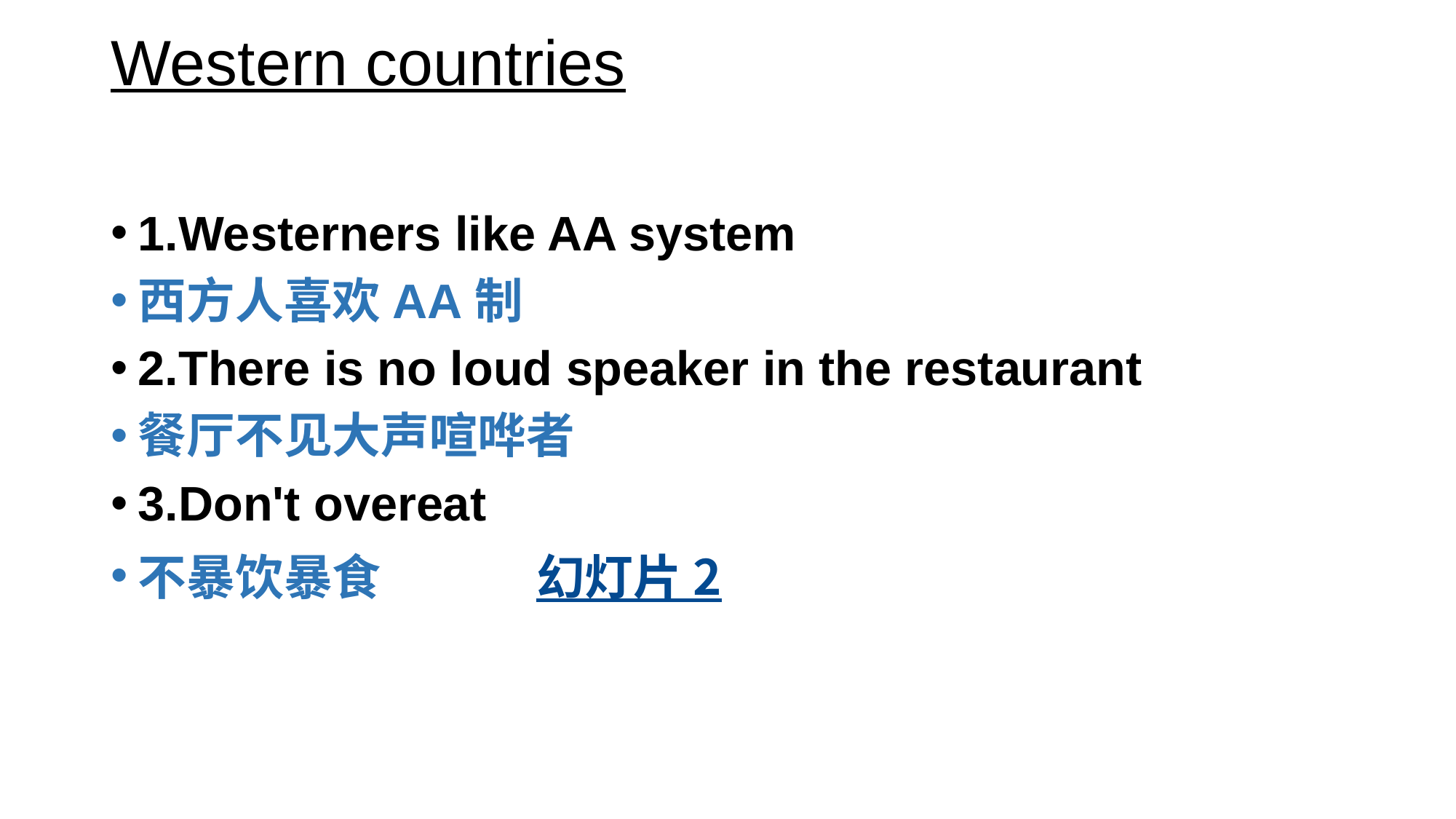

# Western countries
1.Westerners like AA system
西方人喜欢AA制
2.There is no loud speaker in the restaurant
餐厅不见大声喧哗者
3.Don't overeat
不暴饮暴食              幻灯片 2